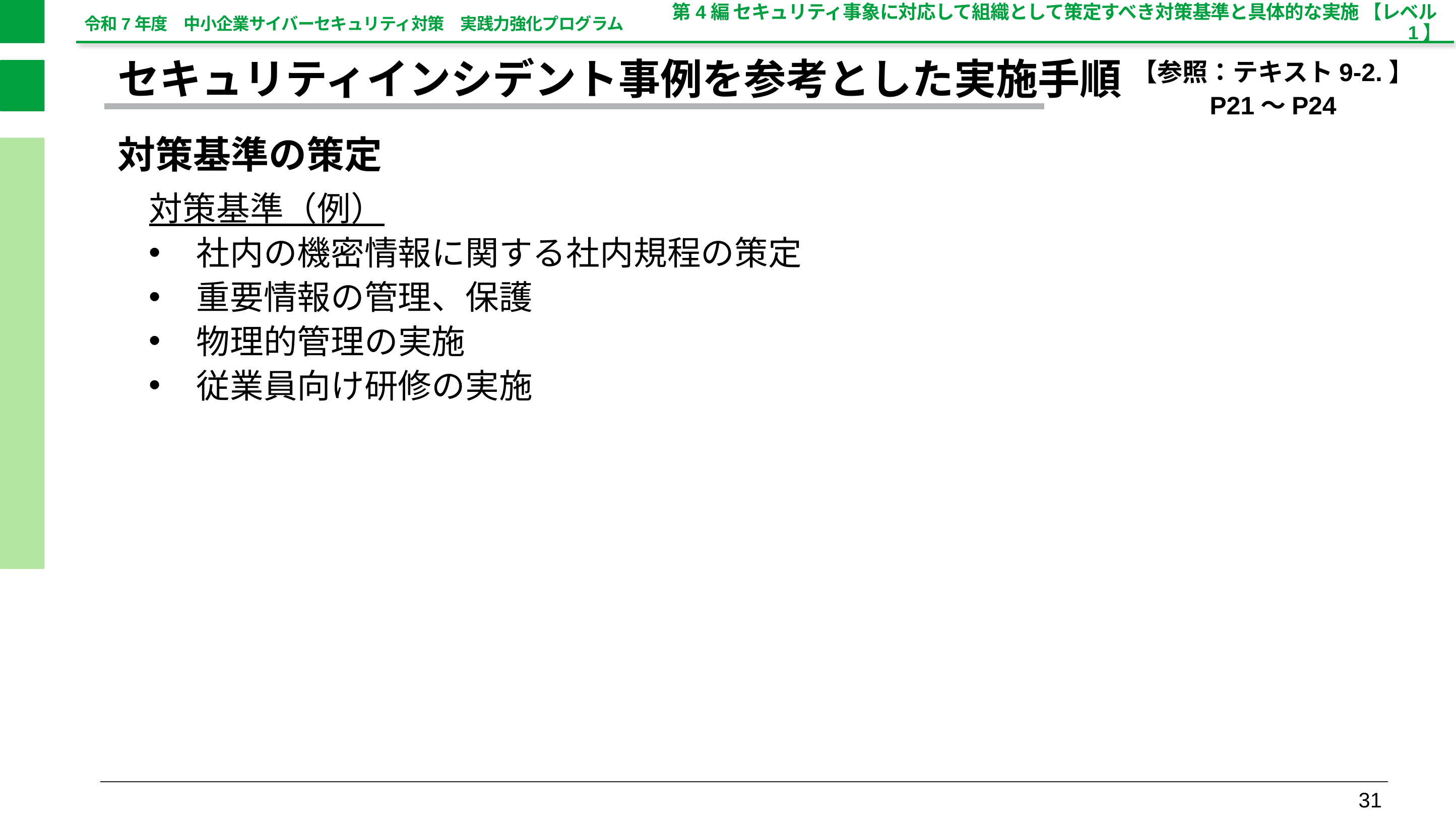

第4編 セキュリティ事象に対応して組織として策定すべき対策基準と具体的な実施 【レベル1】
【参照：テキスト9-2.】
P21～P24
セキュリティインシデント事例を参考とした実施手順
対策基準の策定
対策基準（例）
社内の機密情報に関する社内規程の策定
重要情報の管理、保護
物理的管理の実施
従業員向け研修の実施